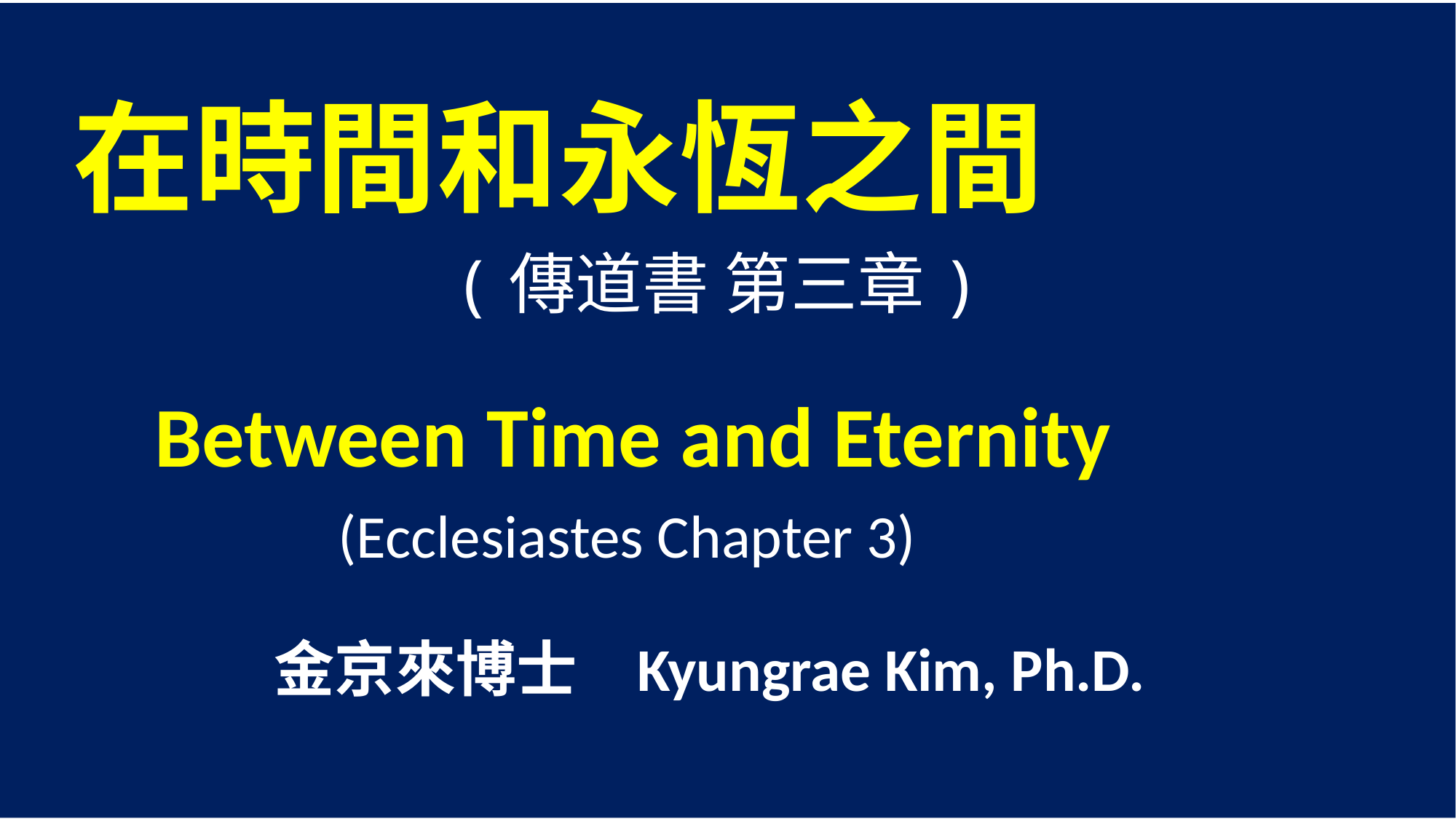

在時間和永恆之間
         (傳道書 第三章)

       Between Time and Eternity
                    (Ecclesiastes Chapter 3)

                  金京來博士   Kyungrae Kim, Ph.D.